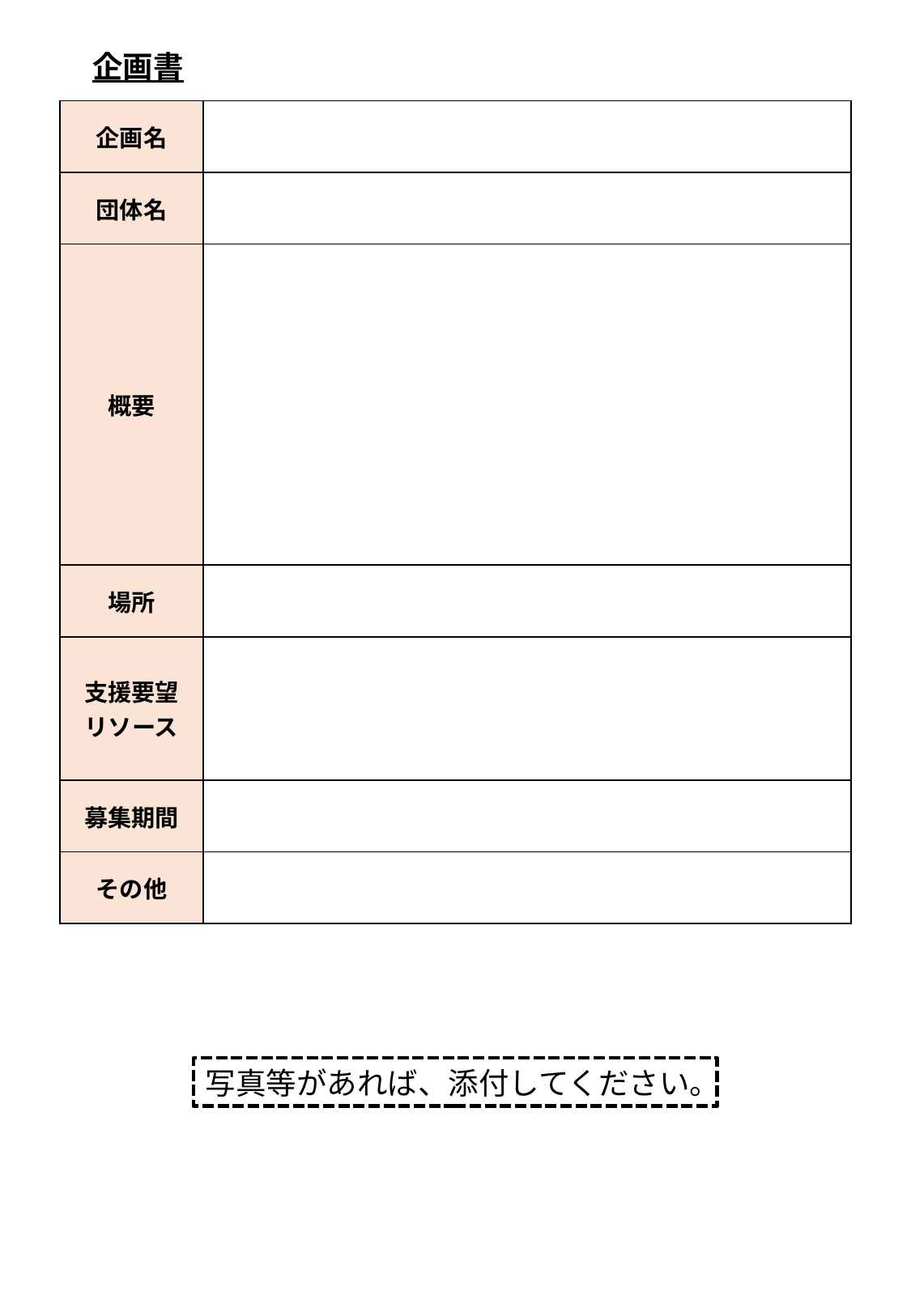

企画書
| 企画名 |  |
| --- | --- |
| 団体名 |  |
| 概要 |  |
| 場所 |  |
| 支援要望 リソース |  |
| 募集期間 |  |
| その他 |  |
写真等があれば、添付してください。